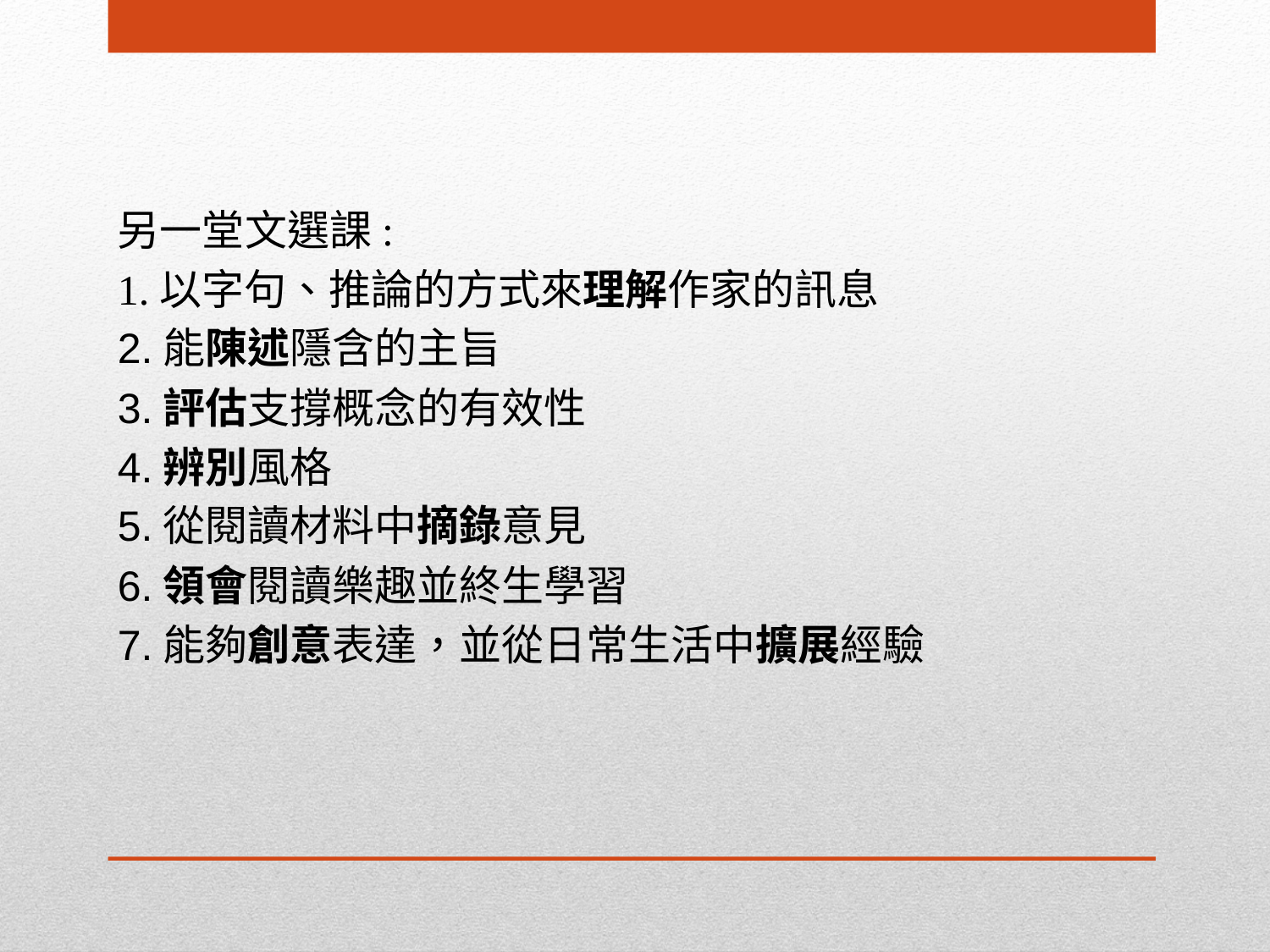

另一堂文選課:
1.以字句、推論的方式來理解作家的訊息
2.能陳述隱含的主旨
3.評估支撐概念的有效性
4.辨別風格
5.從閱讀材料中摘錄意見
6.領會閱讀樂趣並終生學習
7.能夠創意表達，並從日常生活中擴展經驗